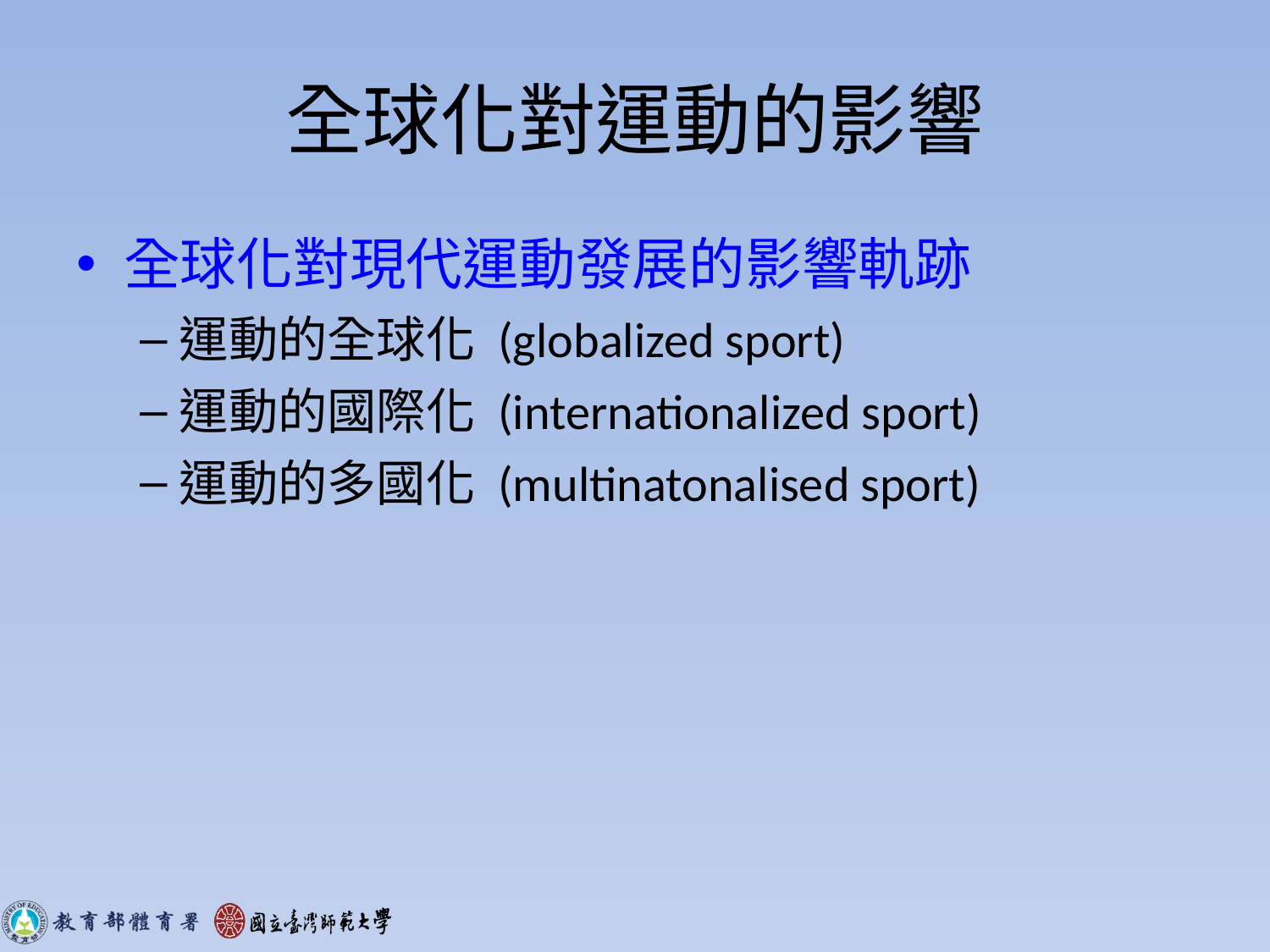

# 全球化對運動的影響
全球化對現代運動發展的影響軌跡
運動的全球化 (globalized sport)
運動的國際化 (internationalized sport)
運動的多國化 (multinatonalised sport)